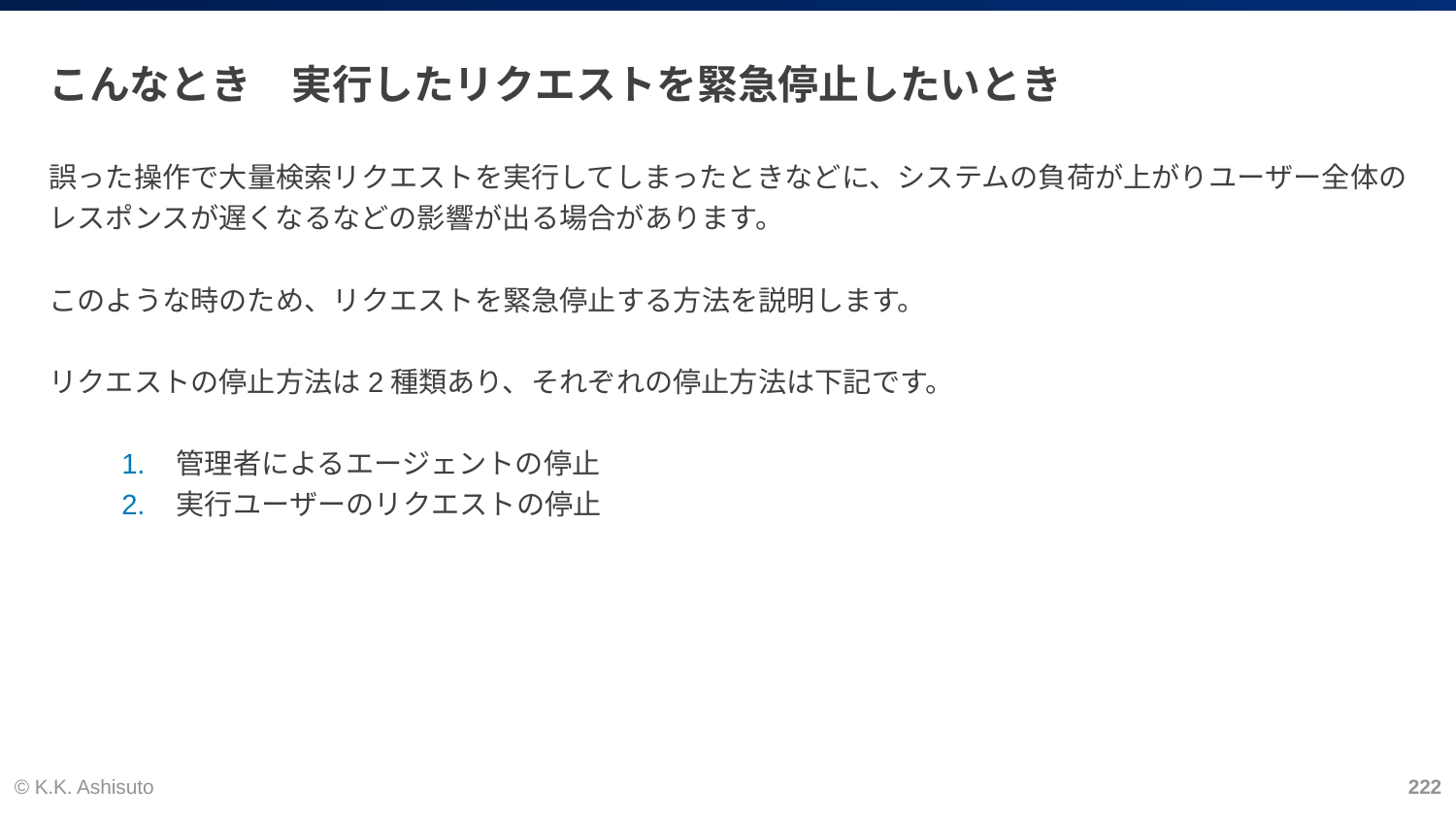

# こんなとき　実行したリクエストを緊急停止したいとき
誤った操作で大量検索リクエストを実行してしまったときなどに、システムの負荷が上がりユーザー全体のレスポンスが遅くなるなどの影響が出る場合があります。

このような時のため、リクエストを緊急停止する方法を説明します。

リクエストの停止方法は2種類あり、それぞれの停止方法は下記です。

管理者によるエージェントの停止
実行ユーザーのリクエストの停止
© K.K. Ashisuto
222